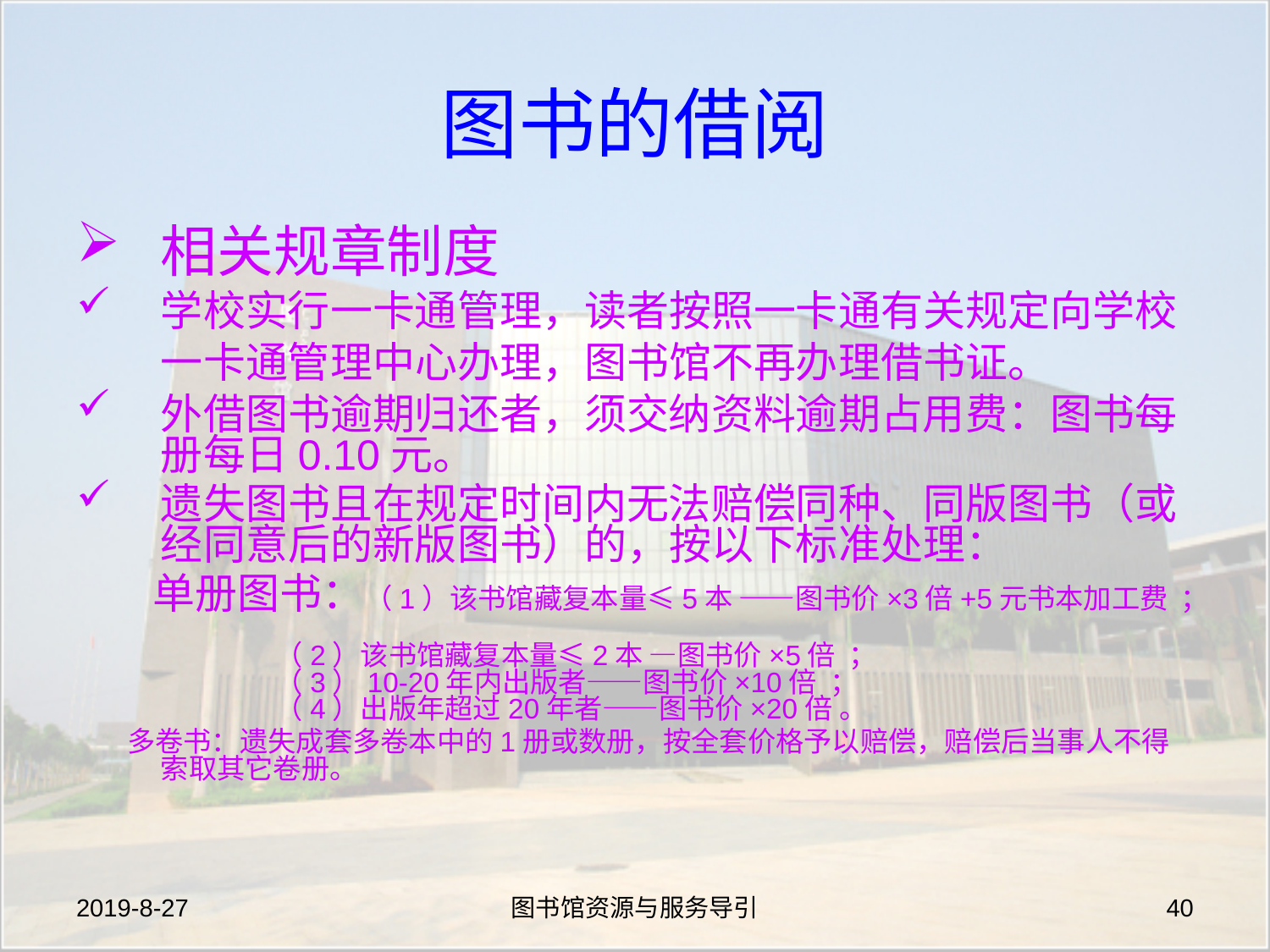

# 图书的借阅
相关规章制度
学校实行一卡通管理，读者按照一卡通有关规定向学校一卡通管理中心办理，图书馆不再办理借书证。
外借图书逾期归还者，须交纳资料逾期占用费：图书每册每日0.10元。
遗失图书且在规定时间内无法赔偿同种、同版图书（或经同意后的新版图书）的，按以下标准处理：
       单册图书：（1）该书馆藏复本量≤5本 ——图书价×3倍+5元书本加工费  ；
                  （2）该书馆藏复本量≤2本 —图书价×5倍  ；
                  （3）10-20年内出版者——图书价×10倍  ；
                  （4）出版年超过20年者——图书价×20倍 。
       多卷书：遗失成套多卷本中的1册或数册，按全套价格予以赔偿，赔偿后当事人不得索取其它卷册。

2019-8-27
图书馆资源与服务导引
40